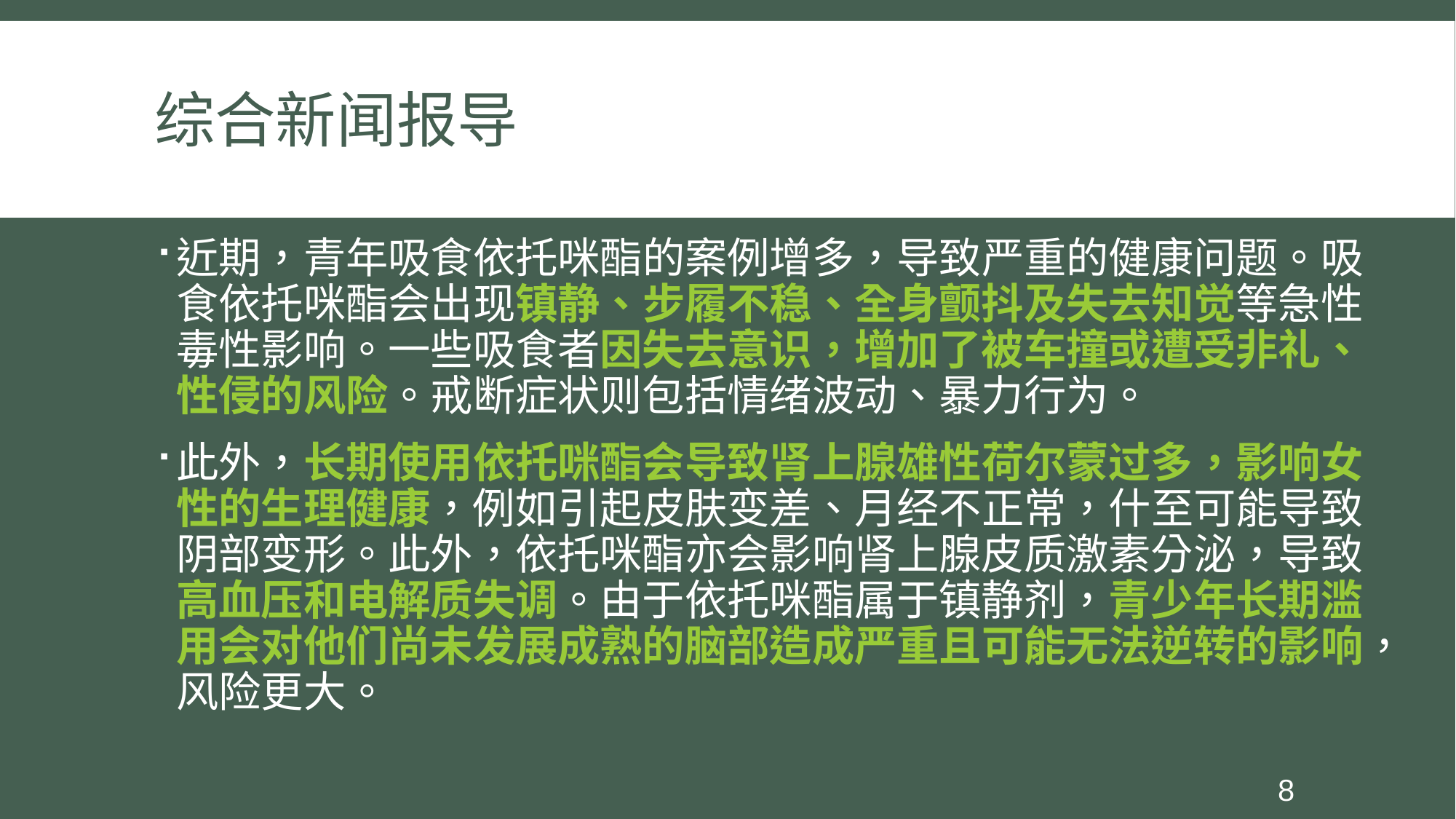

# 综合新闻报导
近期，青年吸食依托咪酯的案例增多，导致严重的健康问题。吸食依托咪酯会出现镇静、步履不稳、全身颤抖及失去知觉等急性毒性影响。一些吸食者因失去意识，增加了被车撞或遭受非礼、性侵的风险。戒断症状则包括情绪波动、暴力行为。
此外，长期使用依托咪酯会导致肾上腺雄性荷尔蒙过多，影响女性的生理健康，例如引起皮肤变差、月经不正常，什至可能导致阴部变形。此外，依托咪酯亦会影响肾上腺皮质激素分泌，导致高血压和电解质失调。由于依托咪酯属于镇静剂，青少年长期滥用会对他们尚未发展成熟的脑部造成严重且可能无法逆转的影响，风险更大。

8